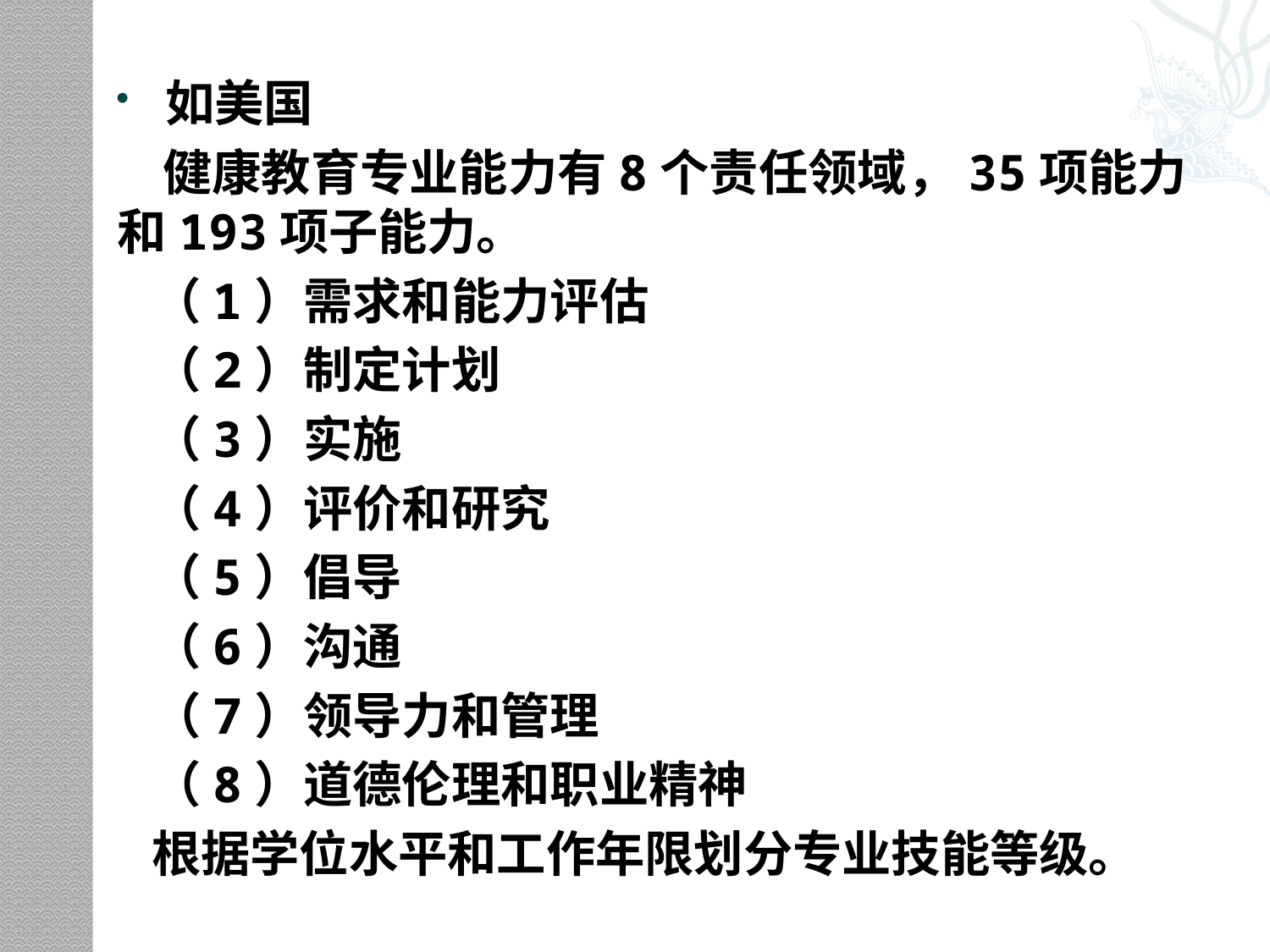

#
如美国
   健康教育专业能力有8个责任领域，35项能力和193项子能力。
  （1）需求和能力评估
  （2）制定计划
  （3）实施
  （4）评价和研究
  （5）倡导
  （6）沟通
  （7）领导力和管理
  （8）道德伦理和职业精神
  根据学位水平和工作年限划分专业技能等级。